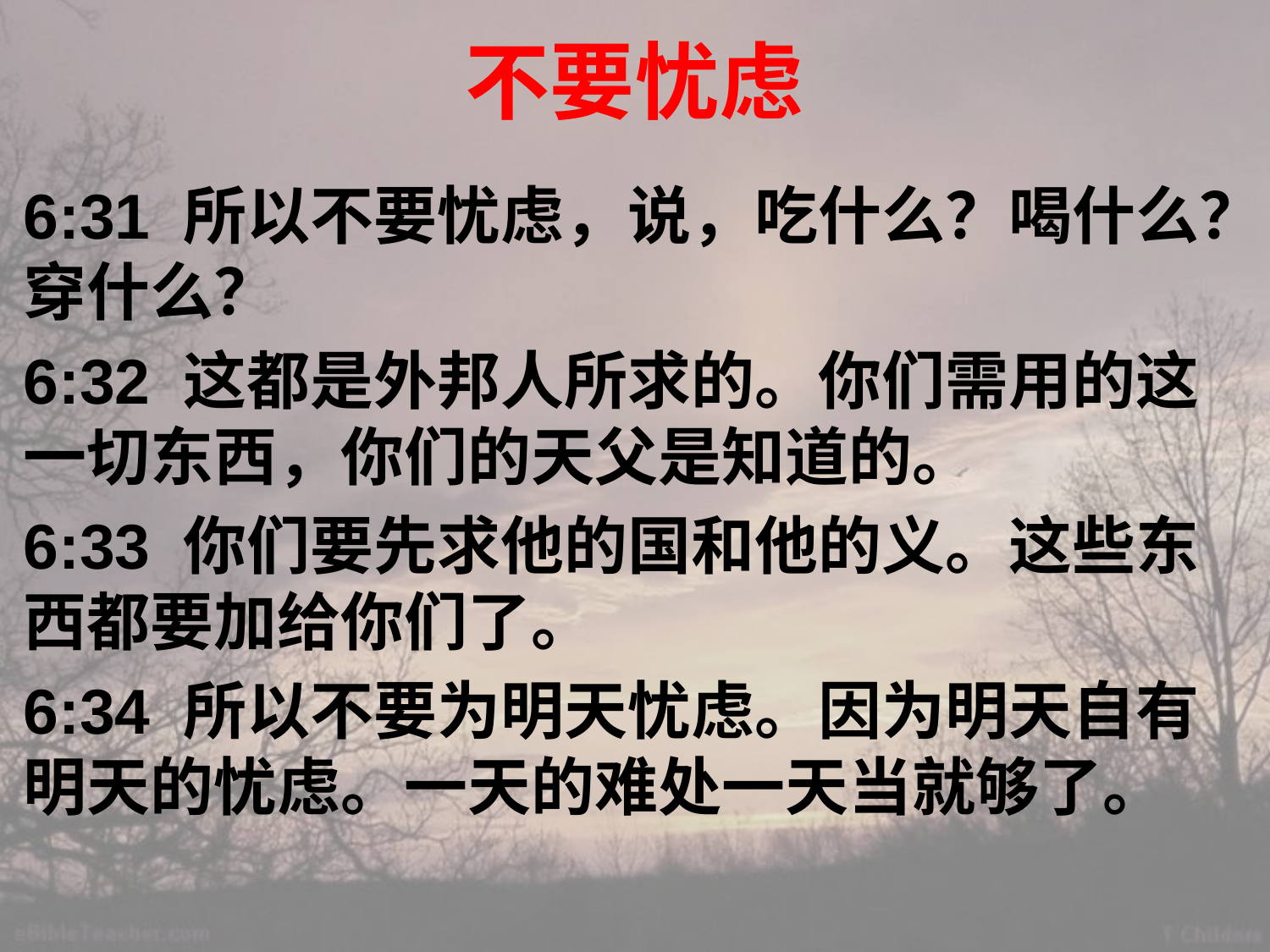

# 不要忧虑
6:31 所以不要忧虑，说，吃什么？喝什么？穿什么？
6:32 这都是外邦人所求的。你们需用的这一切东西，你们的天父是知道的。
6:33 你们要先求他的国和他的义。这些东西都要加给你们了。
6:34 所以不要为明天忧虑。因为明天自有明天的忧虑。一天的难处一天当就够了。